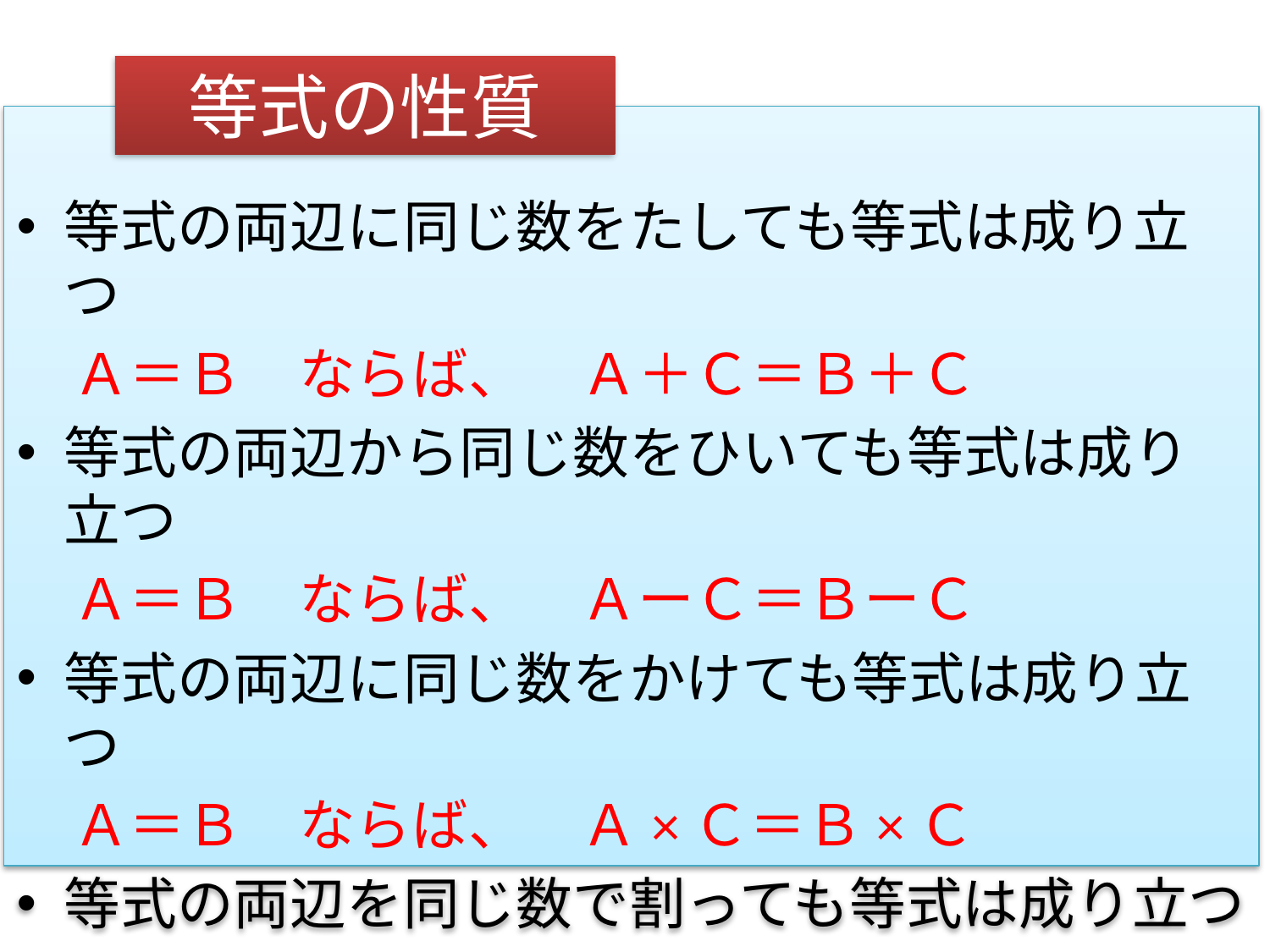

# 等式の性質

等式の両辺に同じ数をたしても等式は成り立つ
　Ａ＝Ｂ　ならば、　Ａ＋Ｃ＝Ｂ＋Ｃ
等式の両辺から同じ数をひいても等式は成り立つ
　Ａ＝Ｂ　ならば、　ＡーＣ＝ＢーＣ
等式の両辺に同じ数をかけても等式は成り立つ
　Ａ＝Ｂ　ならば、　Ａ×Ｃ＝Ｂ×Ｃ
等式の両辺を同じ数で割っても等式は成り立つ
　Ａ＝Ｂ　ならば、　Ａ÷Ｃ＝Ｂ÷Ｃ